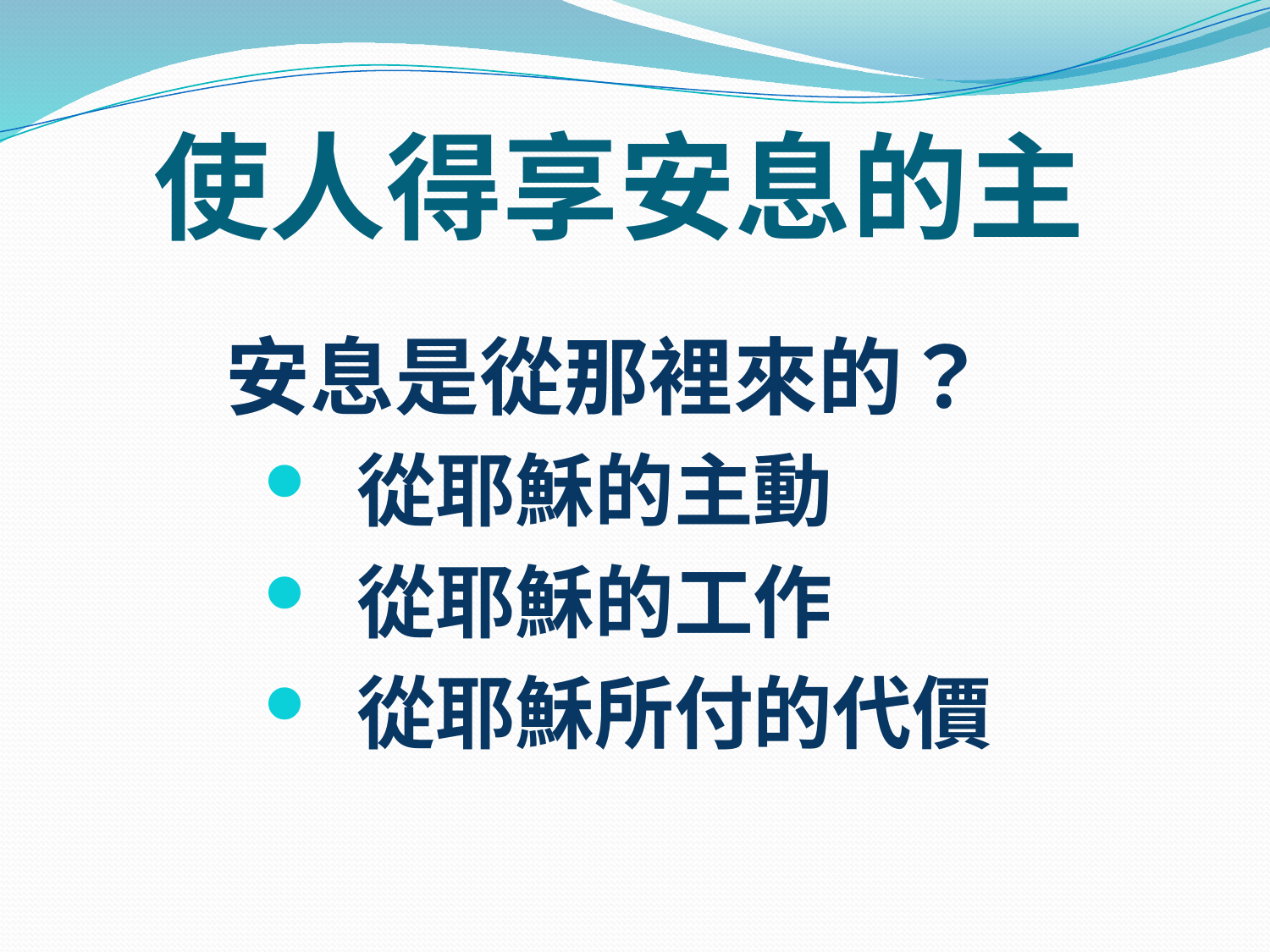

# 使人得享安息的主
安息是從那裡來的？
 從耶穌的主動
 從耶穌的工作
 從耶穌所付的代價